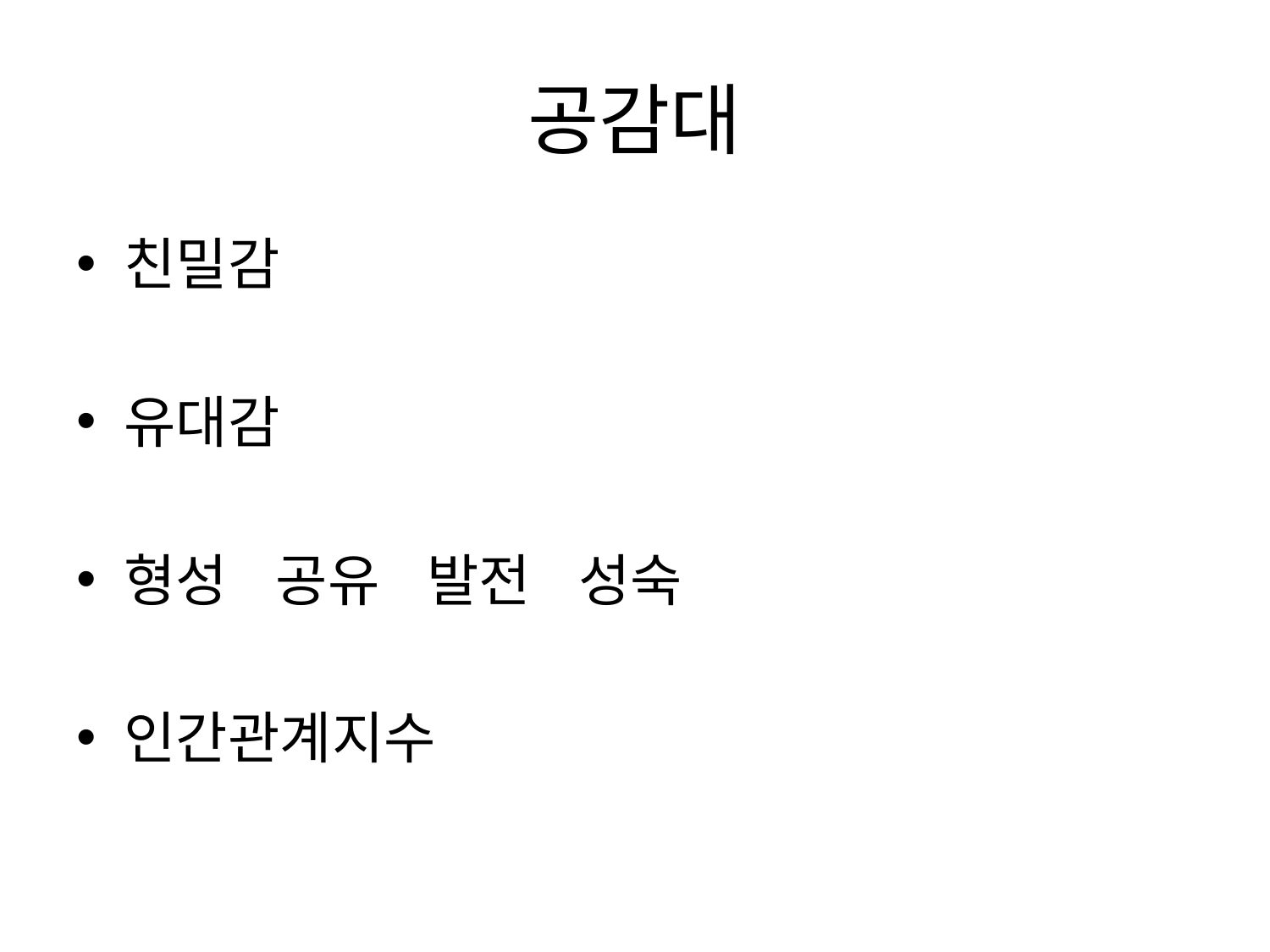

# 공감대
친밀감

유대감

형성   공유   발전   성숙

인간관계지수